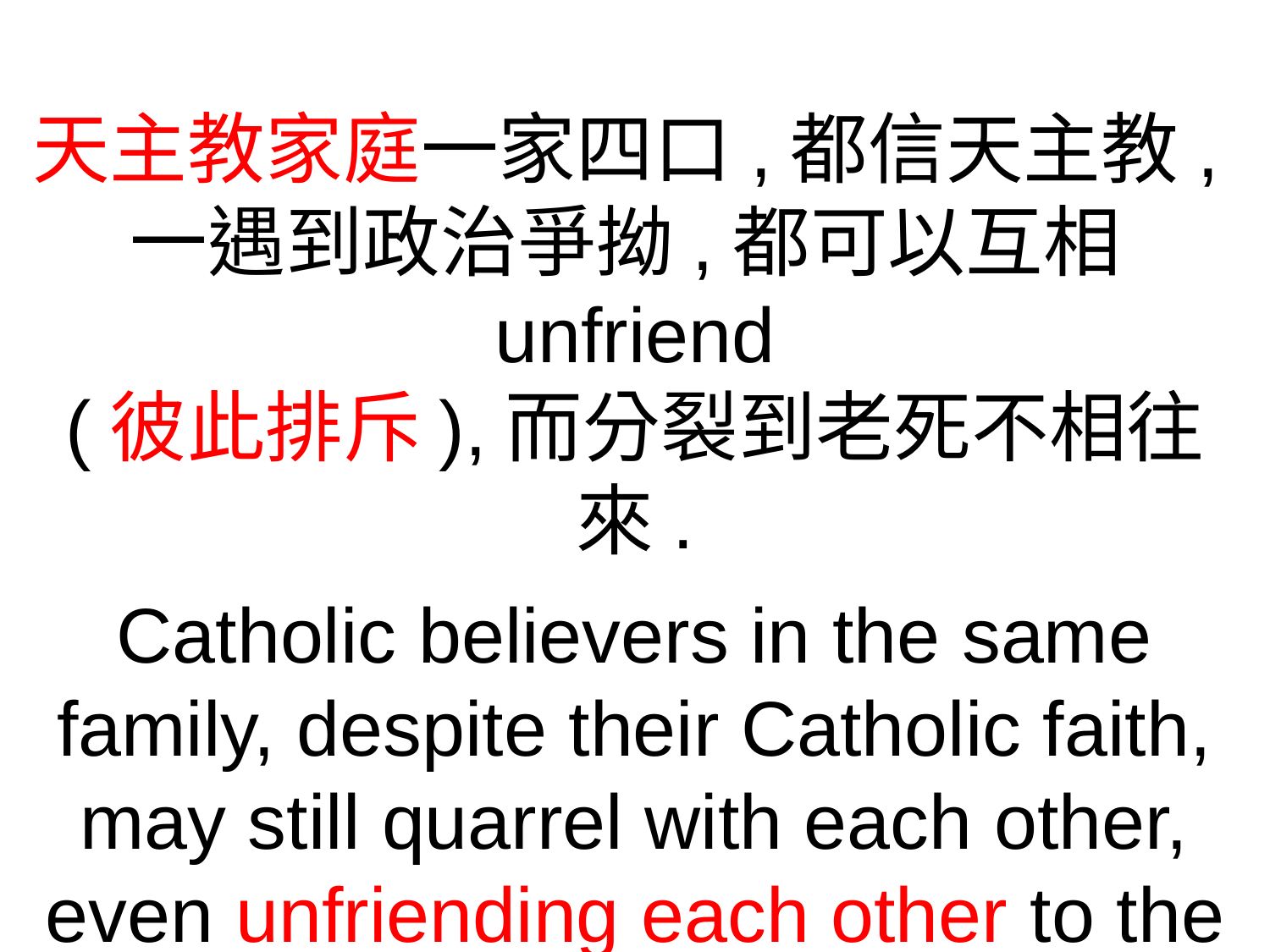

天主教家庭一家四口,都信天主教,一遇到政治爭拗,都可以互相unfriend
(彼此排斥),而分裂到老死不相往來.
Catholic believers in the same family, despite their Catholic faith, may still quarrel with each other, even unfriending each other to the point of becoming estranged .